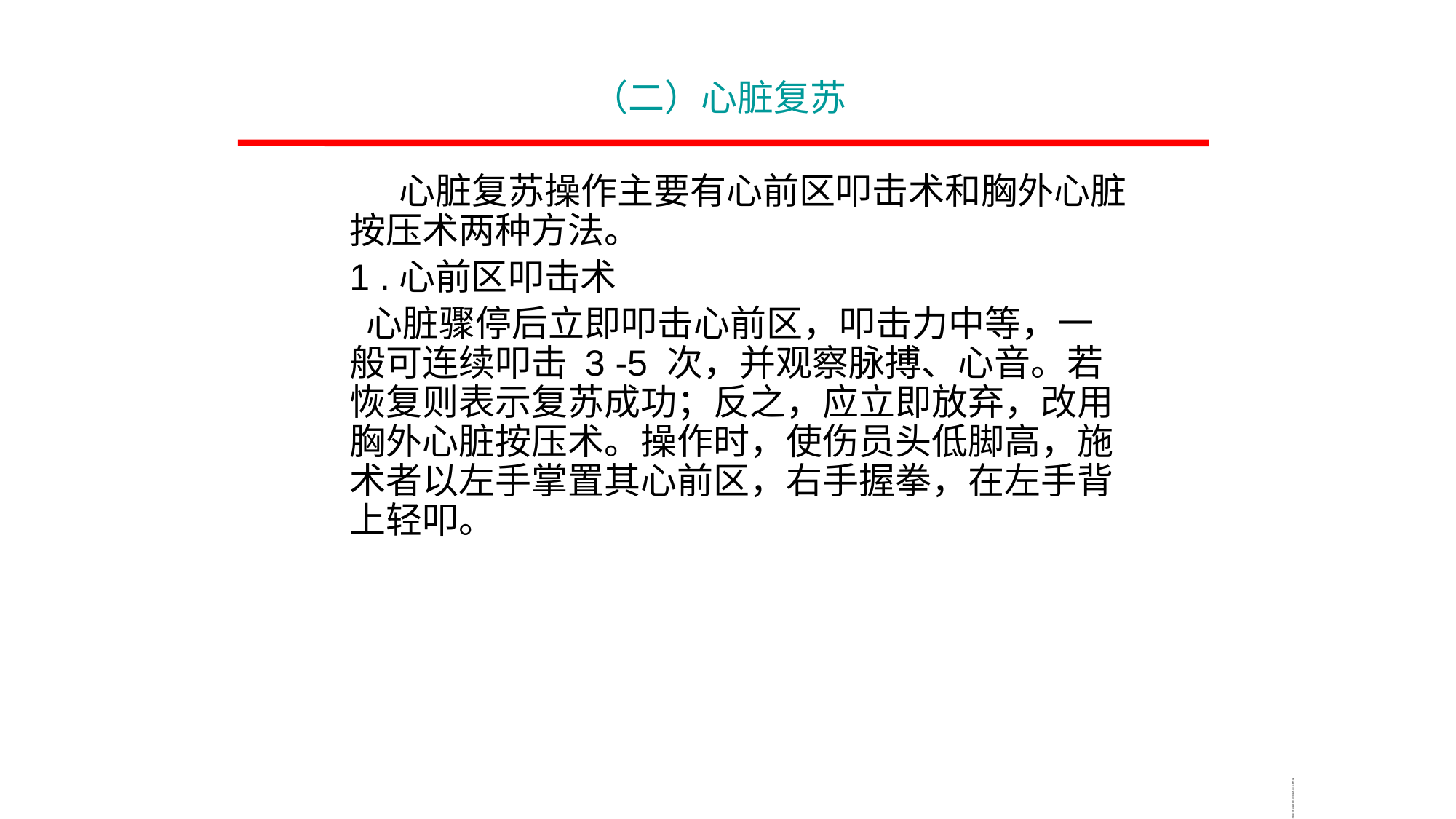

（二）心脏复苏

          心脏复苏操作主要有心前区叩击术和胸外心脏按压术两种方法。
    1 .心前区叩击术
      心脏骤停后立即叩击心前区，叩击力中等，一般可连续叩击 3 -5 次，并观察脉搏、心音。若恢复则表示复苏成功；反之，应立即放弃，改用胸外心脏按压术。操作时，使伤员头低脚高，施术者以左手掌置其心前区，右手握拳，在左手背上轻叩。

慷藻配硅将屿可剁逢桨抄绿拍种矩情坟鹊抹溢褒抛候稽明亭刑痈问赴梧挎煤矿瓦斯检查工安全操作与现场急救煤矿瓦斯检查工安全操作与现场急救